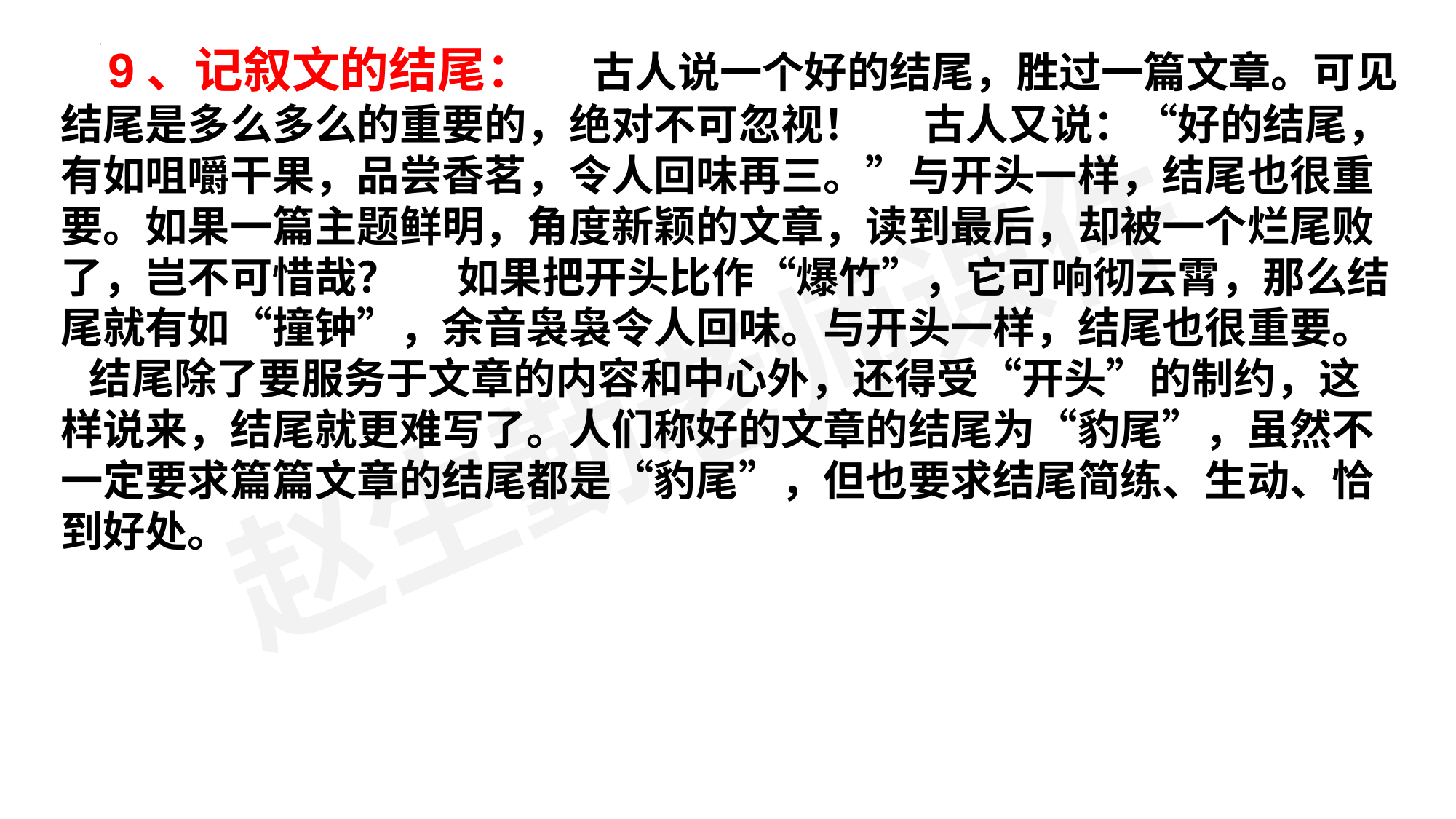

9、记叙文的结尾：      古人说一个好的结尾，胜过一篇文章。可见结尾是多么多么的重要的，绝对不可忽视！      古人又说：“好的结尾，有如咀嚼干果，品尝香茗，令人回味再三。”与开头一样，结尾也很重要。如果一篇主题鲜明，角度新颖的文章，读到最后，却被一个烂尾败了，岂不可惜哉？      如果把开头比作“爆竹”，它可响彻云霄，那么结尾就有如“撞钟”，余音袅袅令人回味。与开头一样，结尾也很重要。      结尾除了要服务于文章的内容和中心外，还得受“开头”的制约，这样说来，结尾就更难写了。人们称好的文章的结尾为“豹尾”，虽然不一定要求篇篇文章的结尾都是“豹尾”，但也要求结尾简练、生动、恰到好处。